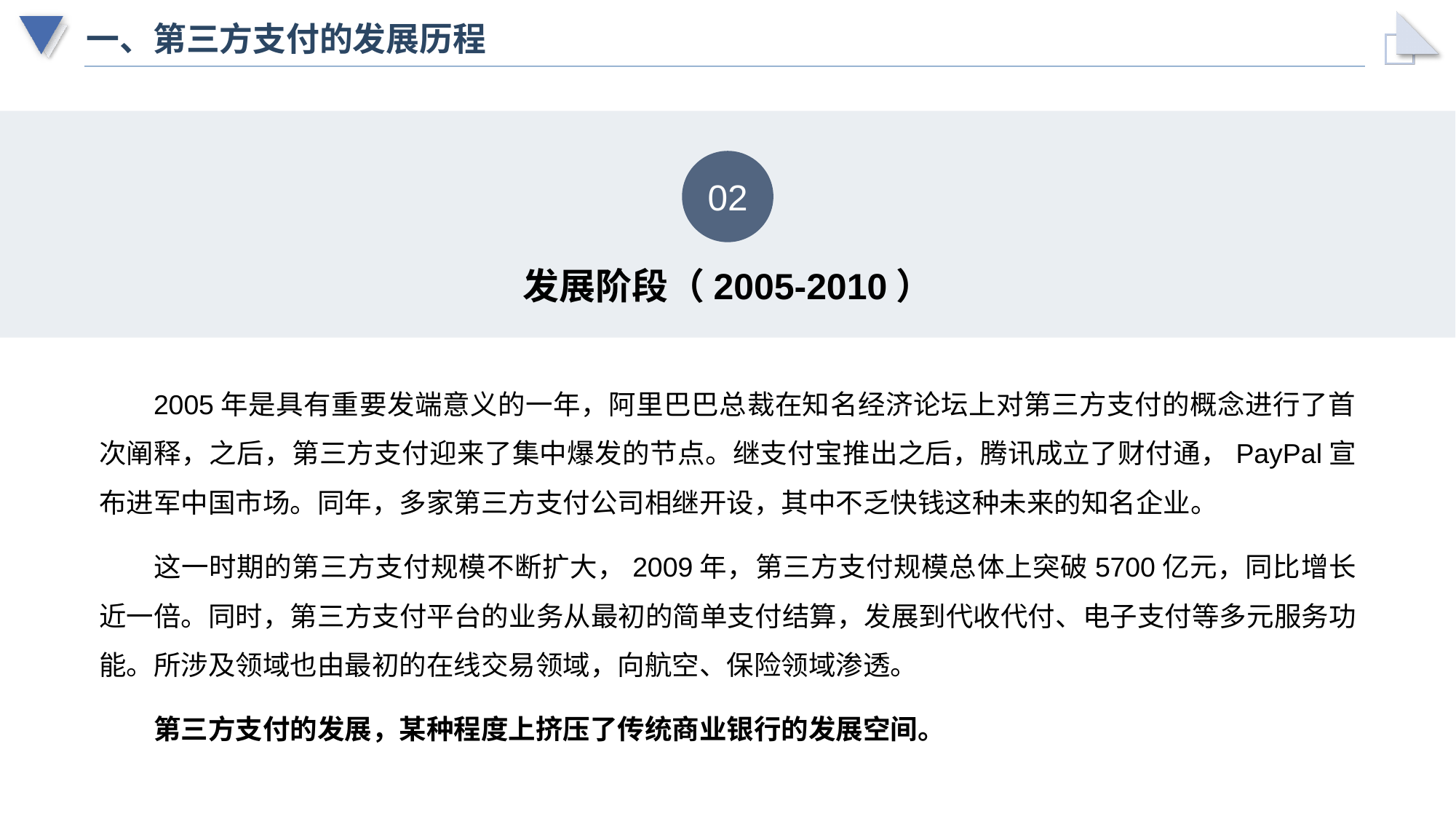

# 一、第三方支付的发展历程

02
发展阶段（2005-2010）
2005年是具有重要发端意义的一年，阿里巴巴总裁在知名经济论坛上对第三方支付的概念进行了首次阐释，之后，第三方支付迎来了集中爆发的节点。继支付宝推出之后，腾讯成立了财付通，PayPal宣布进军中国市场。同年，多家第三方支付公司相继开设，其中不乏快钱这种未来的知名企业。
这一时期的第三方支付规模不断扩大，2009年，第三方支付规模总体上突破5700亿元，同比增长近一倍。同时，第三方支付平台的业务从最初的简单支付结算，发展到代收代付、电子支付等多元服务功能。所涉及领域也由最初的在线交易领域，向航空、保险领域渗透。
第三方支付的发展，某种程度上挤压了传统商业银行的发展空间。